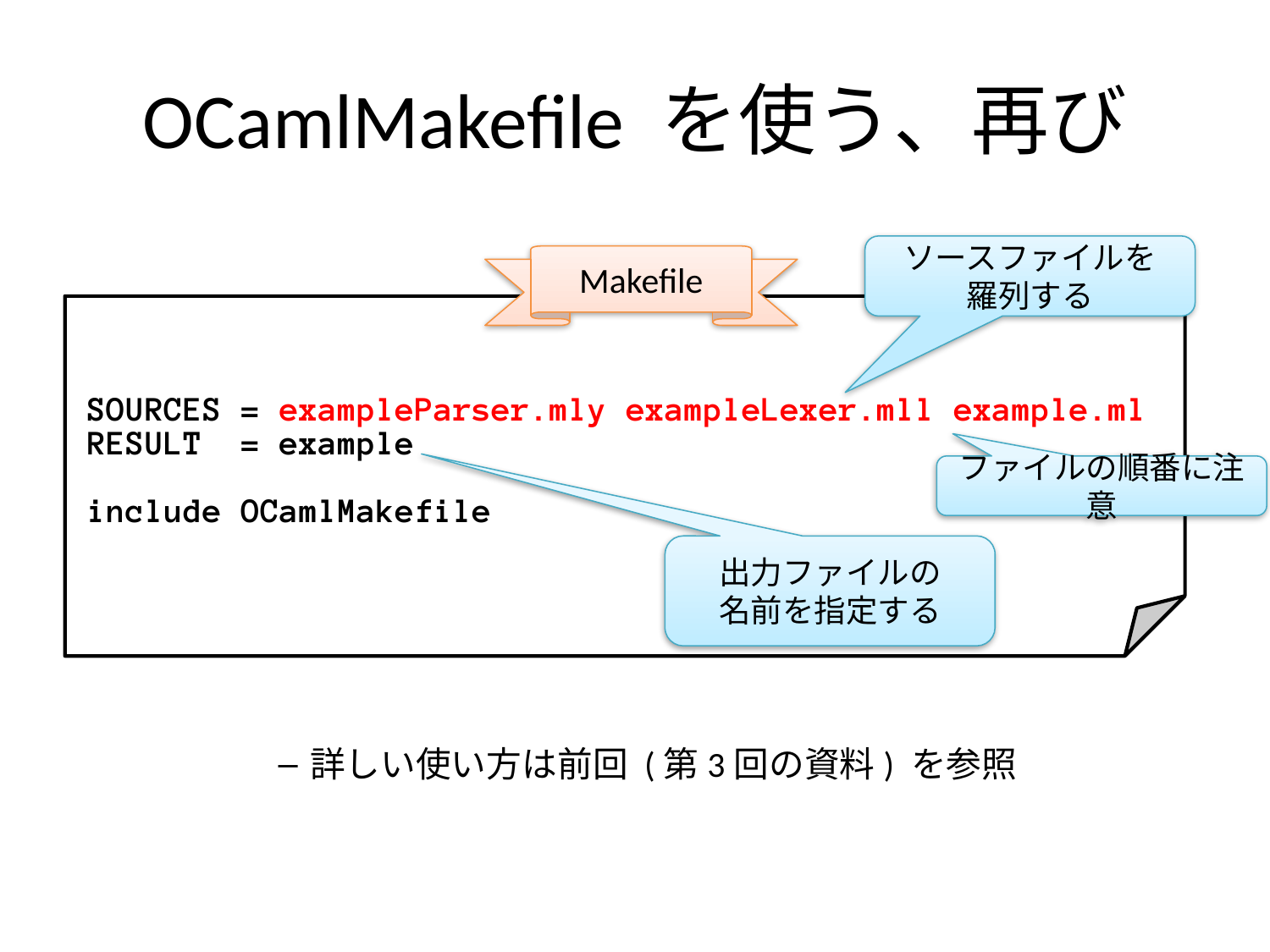

# OCamlMakefile を使う、再び
ソースファイルを
羅列する
Makefile

SOURCES = exampleParser.mly exampleLexer.mll example.ml
RESULT  = example

include OCamlMakefile
ファイルの順番に注意
出力ファイルの
名前を指定する
詳しい使い方は前回 (第3回の資料) を参照